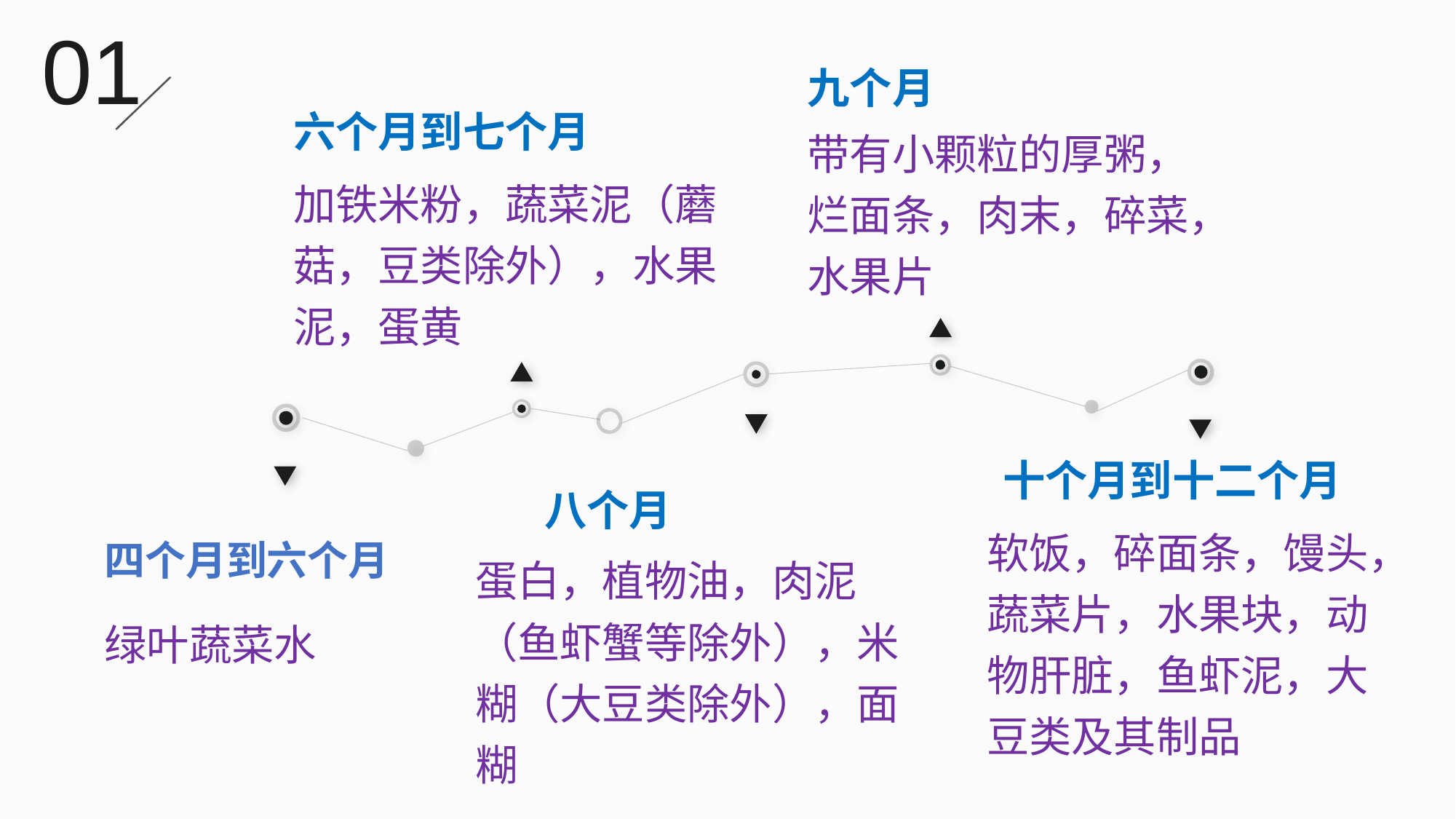

01
九个月
带有小颗粒的厚粥，烂面条，肉末，碎菜，水果片
六个月到七个月
加铁米粉，蔬菜泥（蘑菇，豆类除外），水果泥，蛋黄

十个月到十二个月
软饭，碎面条，馒头，蔬菜片，水果块，动物肝脏，鱼虾泥，大豆类及其制品

 八个月
蛋白，植物油，肉泥（鱼虾蟹等除外），米糊（大豆类除外），面糊
四个月到六个月
绿叶蔬菜水